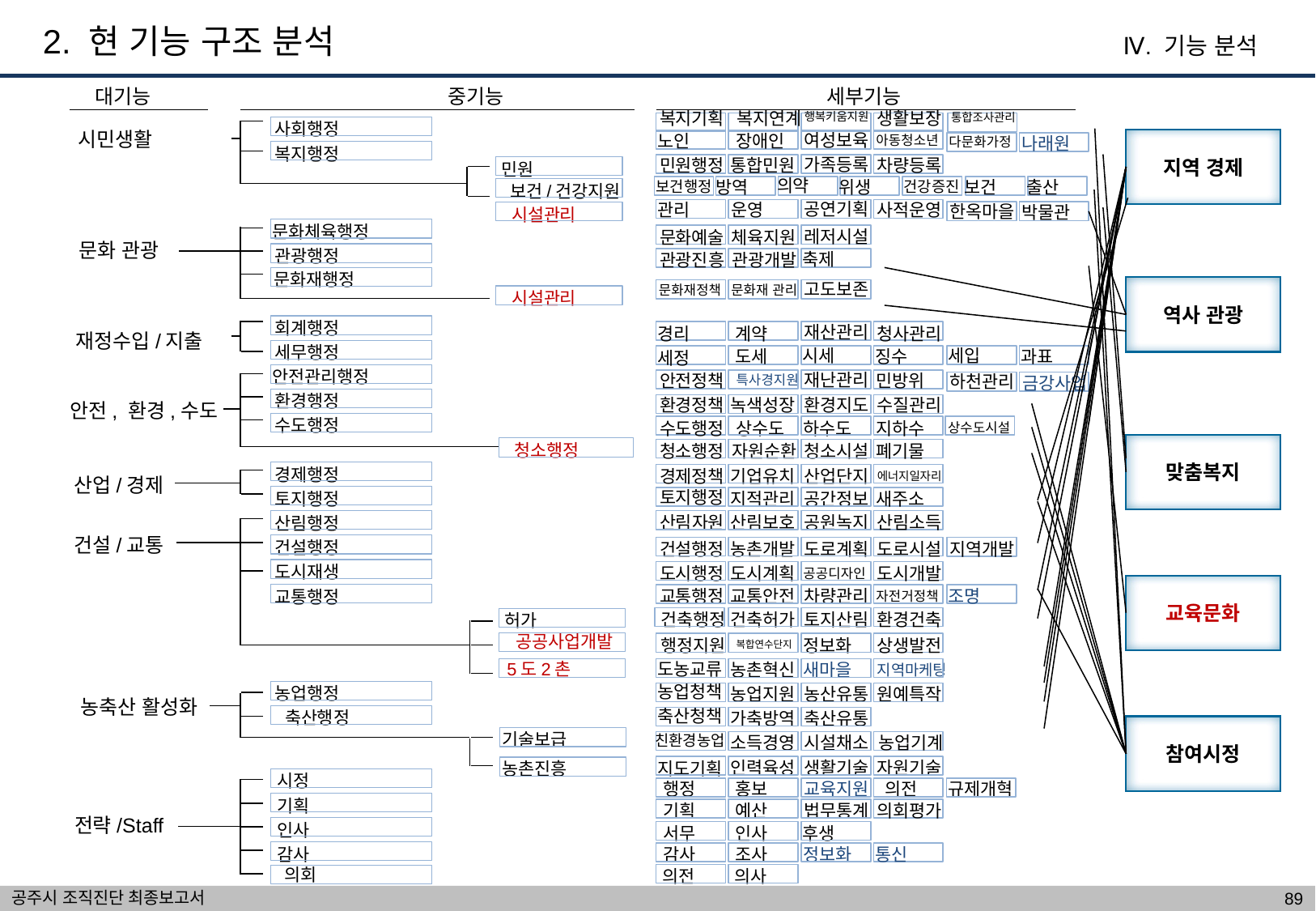

2. 현 기능 구조 분석
Ⅳ. 기능 분석
대기능
중기능
세부기능
행복키움지원
복지기획
복지연계
생활보장
통합조사관리
사회행정

시민생활
지역 경제

여성보육

노인
장애인
아동청소년
다문화가정
나래원
복지행정

민원

가족등록

민원행정
통합민원
차량등록
보건/건강지원

의약

보건행정
방역
위생
건강증진
보건
출산
시설관리

공연기획

관리
운영
사적운영
한옥마을
박물관
문화체육행정

레저시설
문화예술
체육지원
문화 관광
관광행정

축제
관광진흥
관광개발
문화재행정

역사 관광

시설관리
고도보존
문화재정책
문화재 관리

회계행정

재정수입/지출
재산관리
경리
계약
청사관리
세무행정

시세
세입
도세
징수
과표
세정

안전관리행정

재난관리

안전정책

특사경지원
민방위
하천관리
금강사업
환경행정

안전, 환경,수도

환경정책
녹색성장
환경지도

수질관리
수도행정

수도행정
상수도
하수도
지하수
상수도시설
청소행정
맞춤복지

청소행정
자원순환
청소시설
폐기물
경제행정

산업/경제
경제정책
기업유치
산업단지
에너지일자리
토지행정

토지행정

지적관리
공간정보
새주소
산림행정

산림자원
산림보호
공원녹지
산림소득
건설/교통
건설행정

건설행정
농촌개발
도로계획
도로시설
지역개발
도시재생

도시행정
도시계획
공공디자인
도시개발
교육문화
교통행정

교통행정
교통안전
차량관리
자전거정책
조명
허가

건축행정
건축허가
토지산림
환경건축
공공사업개발

행정지원
복합연수단지
정보화
상생발전
5도2촌

도농교류
농촌혁신
새마을
지역마케팅
농업행정

농업청책

농업지원
농산유통
원예특작
농축산 활성화
축산행정
축산청책

가축방역
축산유통
참여시정
기술보급

친환경농업

소득경영
시설채소
농업기계
농촌진흥
지도기획

인력육성
생활기술
자원기술
시정

행정
홍보
교육지원
의전
규제개혁
기획

기획
예산
법무통계
의회평가
전략/Staff
인사

서무
인사
후생
감사

감사
조사
정보화
통신
의회

의전
의사